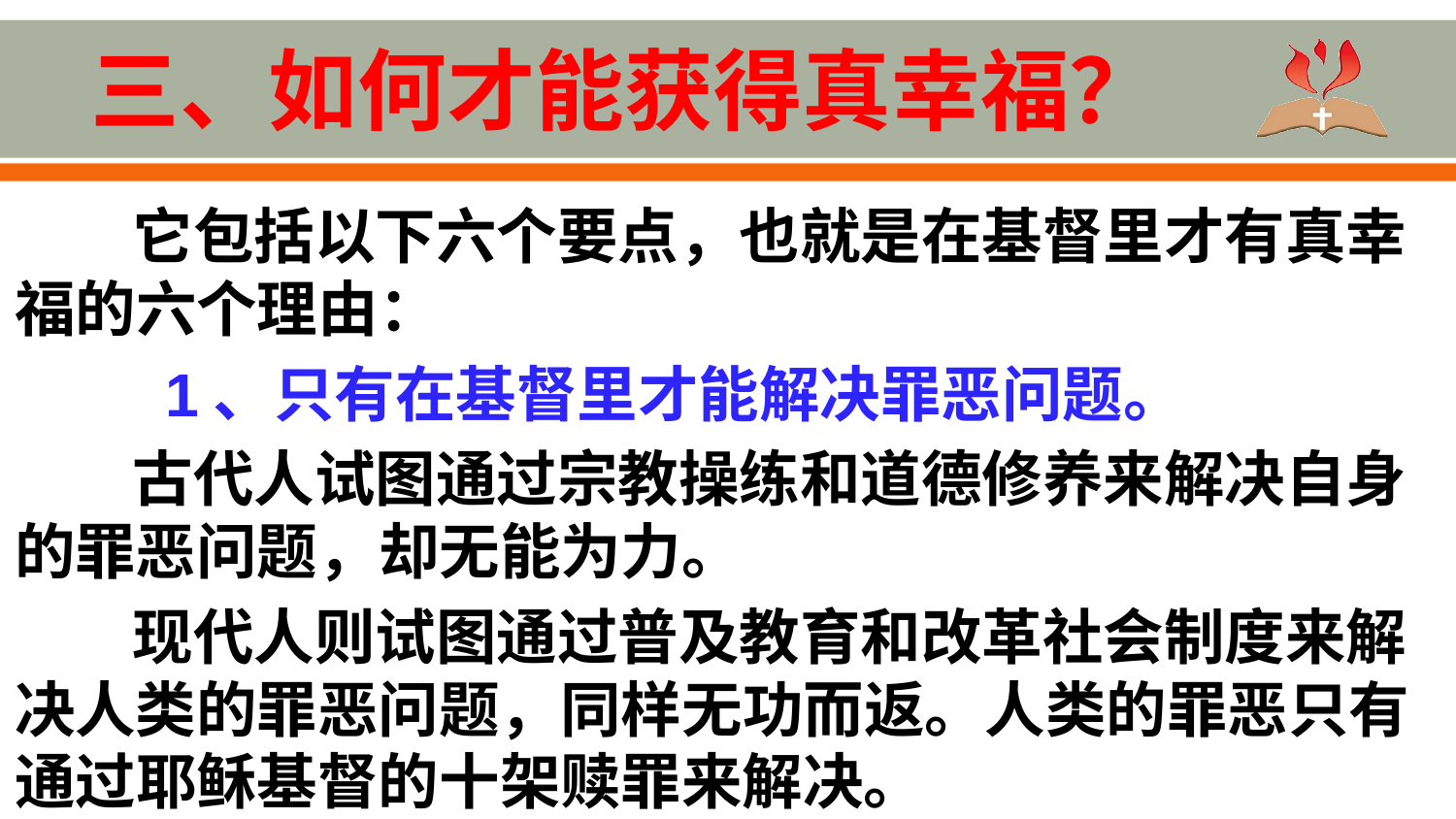

# 三、如何才能获得真幸福？
它包括以下六个要点，也就是在基督里才有真幸福的六个理由：
         1、只有在基督里才能解决罪恶问题。
古代人试图通过宗教操练和道德修养来解决自身的罪恶问题，却无能为力。
现代人则试图通过普及教育和改革社会制度来解决人类的罪恶问题，同样无功而返。人类的罪恶只有通过耶稣基督的十架赎罪来解决。